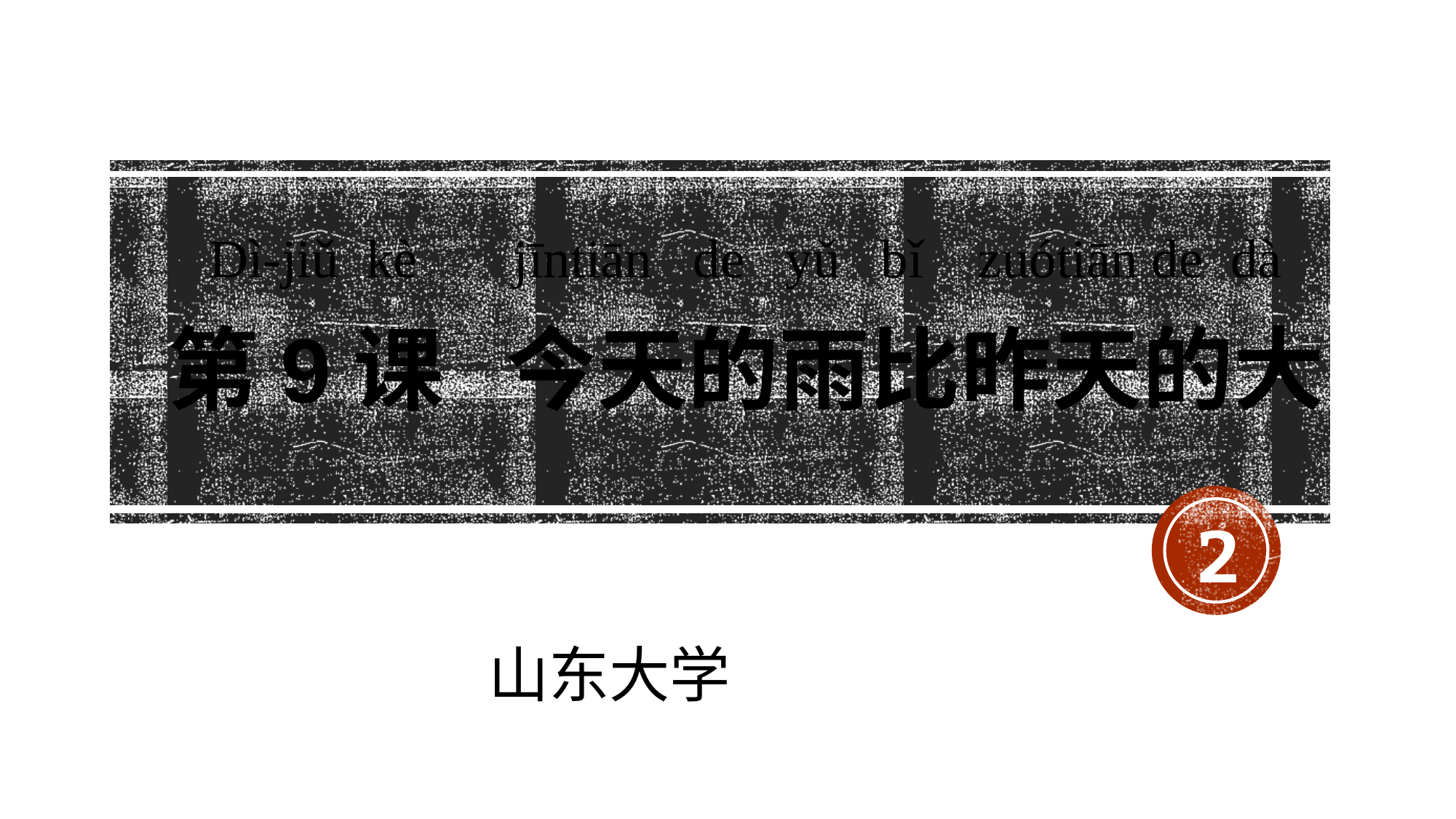

Dì-jiǔ  kè       jīntiān   de   yǔ   bǐ    zuótiān de  dà
# 第9课   今天的雨比昨天的大
2
山东大学